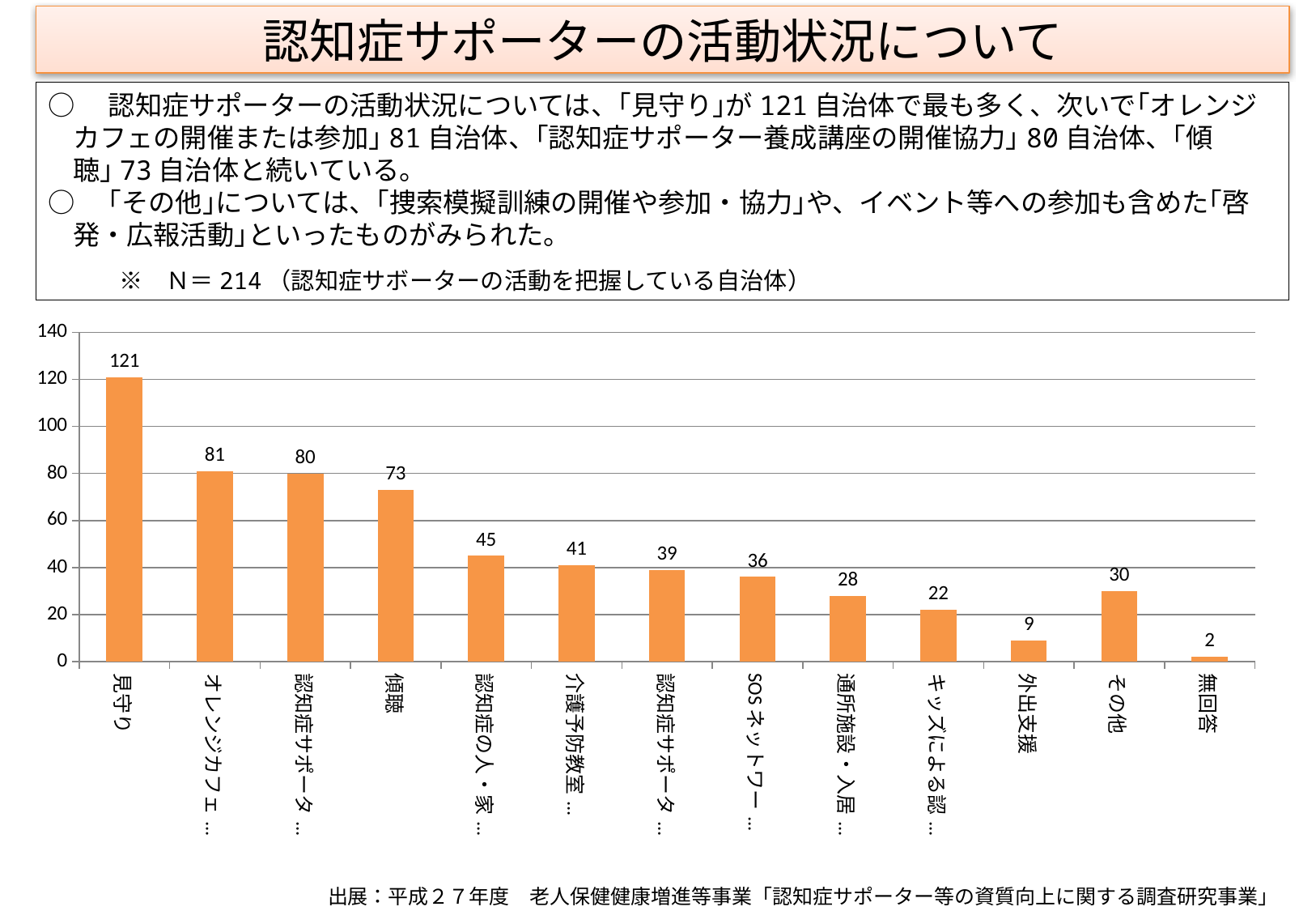

# 認知症サポーターの活動状況について
○　認知症サポーターの活動状況については、｢見守り｣が121自治体で最も多く、次いで｢オレンジカフェの開催または参加｣81自治体、｢認知症サポーター養成講座の開催協力｣80自治体、｢傾聴｣73自治体と続いている。
○　｢その他｣については、｢捜索模擬訓練の開催や参加・協力｣や、イベント等への参加も含めた｢啓発・広報活動｣といったものがみられた。

　　　※　Ｎ＝214（認知症サボーターの活動を把握している自治体）

### Chart

| Category | 系列 1 |
|---|---|
| 見守り | 121.0 |
| オレンジカフェの開催または参加 | 81.0 |
| 認知症サポーター養成講座開催協力 | 80.0 |
| 傾聴 | 73.0 |
| 認知症の人・家族対象サロンの開催 | 45.0 |
| 介護予防教室への協力 | 41.0 |
| 認知症サポーターがいる店舗の登録 | 39.0 |
| SOSネットワーク等への登録 | 36.0 |
| 通所施設・入居施設等の行事協力 | 28.0 |
| キッズによる認知症の人との交流 | 22.0 |
| 外出支援 | 9.0 |
| その他 | 30.0 |
| 無回答 | 2.0 |
出展：平成２７年度　老人保健健康増進等事業「認知症サポーター等の資質向上に関する調査研究事業」